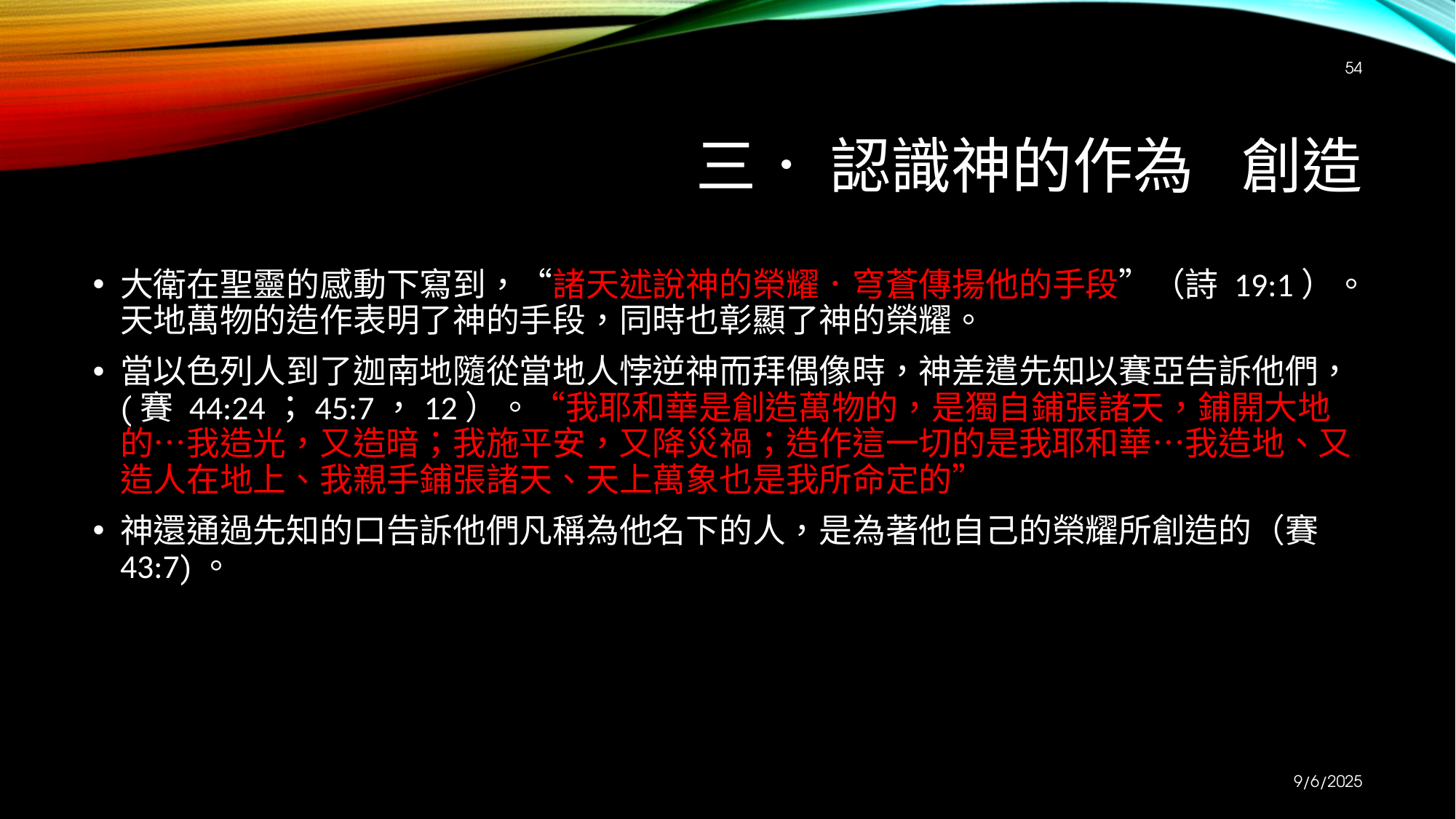

54
# 三． 認識神的作為	創造
大衛在聖靈的感動下寫到，“諸天述說神的榮耀．穹蒼傳揚他的手段”（詩 19:1）。天地萬物的造作表明了神的手段，同時也彰顯了神的榮耀。
當以色列人到了迦南地隨從當地人悖逆神而拜偶像時，神差遣先知以賽亞告訴他們，(賽 44:24；45:7，12）。“我耶和華是創造萬物的，是獨自鋪張諸天，鋪開大地的…我造光，又造暗；我施平安，又降災禍；造作這一切的是我耶和華…我造地、又造人在地上、我親手鋪張諸天、天上萬象也是我所命定的”
神還通過先知的口告訴他們凡稱為他名下的人，是為著他自己的榮耀所創造的（賽 43:7)。

9/6/2025